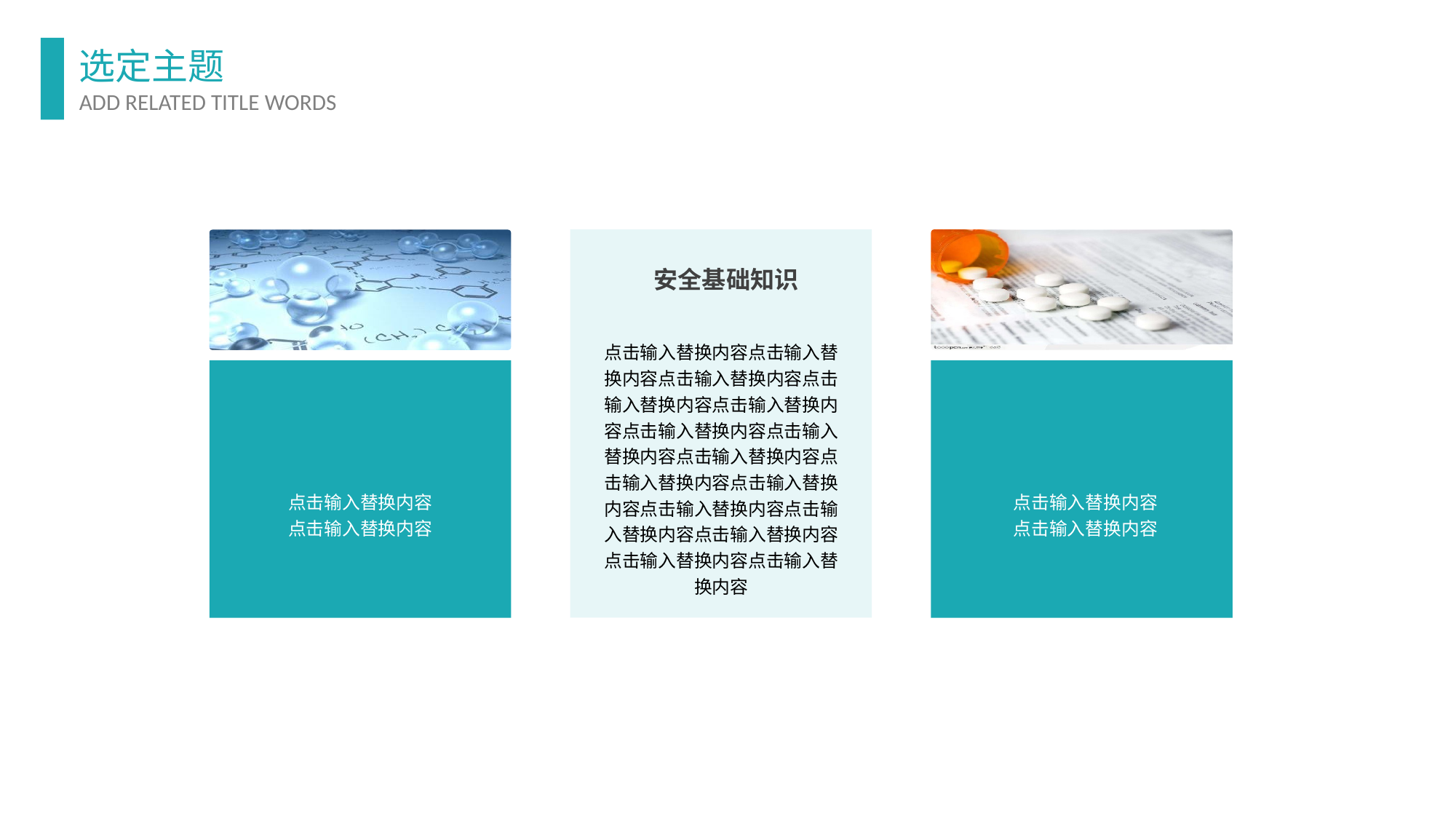

选定主题
ADD RELATED TITLE WORDS

安全基础知识
点击输入替换内容点击输入替换内容点击输入替换内容点击输入替换内容点击输入替换内容点击输入替换内容点击输入替换内容点击输入替换内容点击输入替换内容点击输入替换内容点击输入替换内容点击输入替换内容点击输入替换内容点击输入替换内容点击输入替换内容

点击输入替换内容
点击输入替换内容

点击输入替换内容
点击输入替换内容